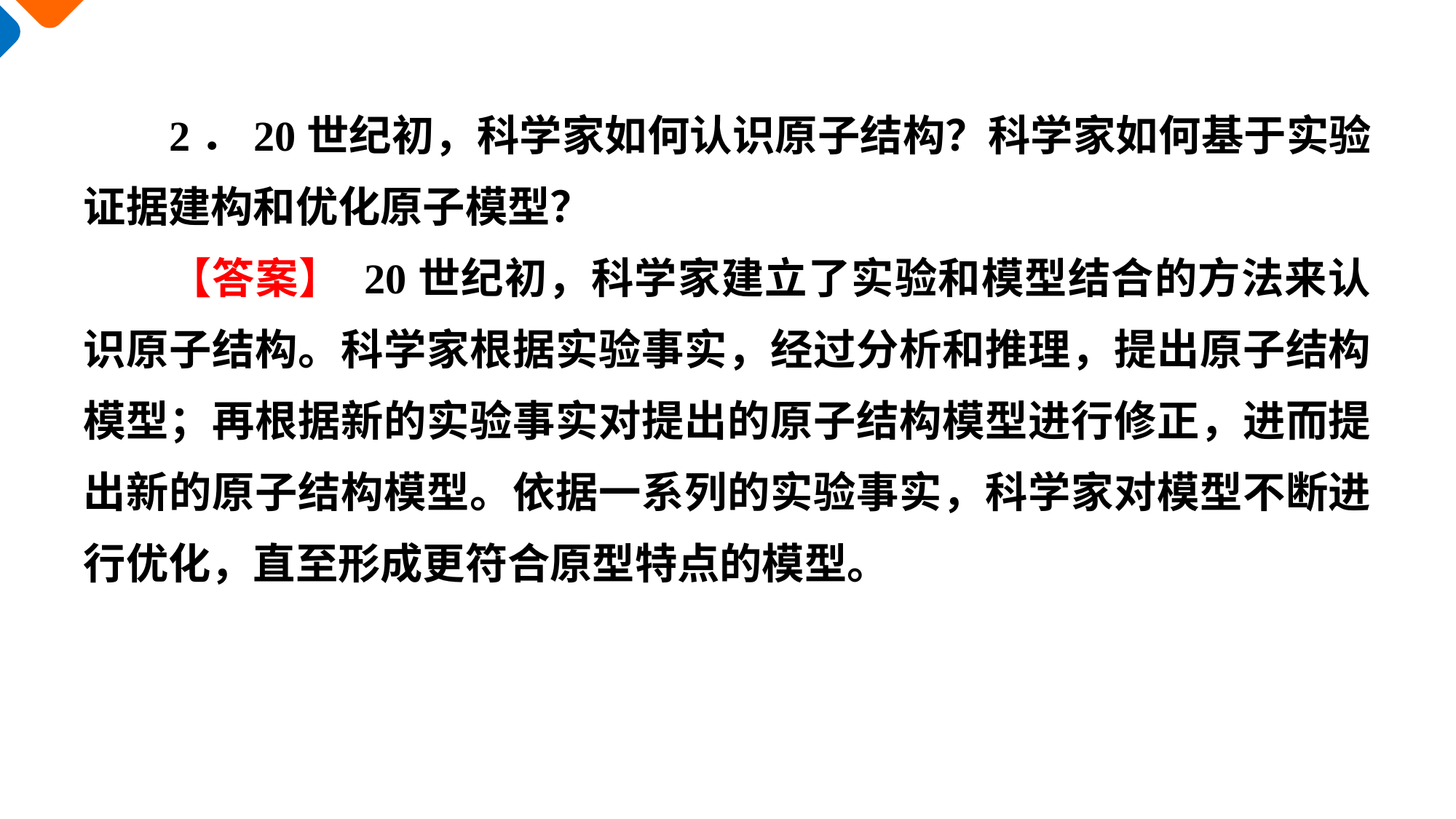

2．20世纪初，科学家如何认识原子结构？科学家如何基于实验证据建构和优化原子模型？
【答案】 20世纪初，科学家建立了实验和模型结合的方法来认识原子结构。科学家根据实验事实，经过分析和推理，提出原子结构模型；再根据新的实验事实对提出的原子结构模型进行修正，进而提出新的原子结构模型。依据一系列的实验事实，科学家对模型不断进行优化，直至形成更符合原型特点的模型。